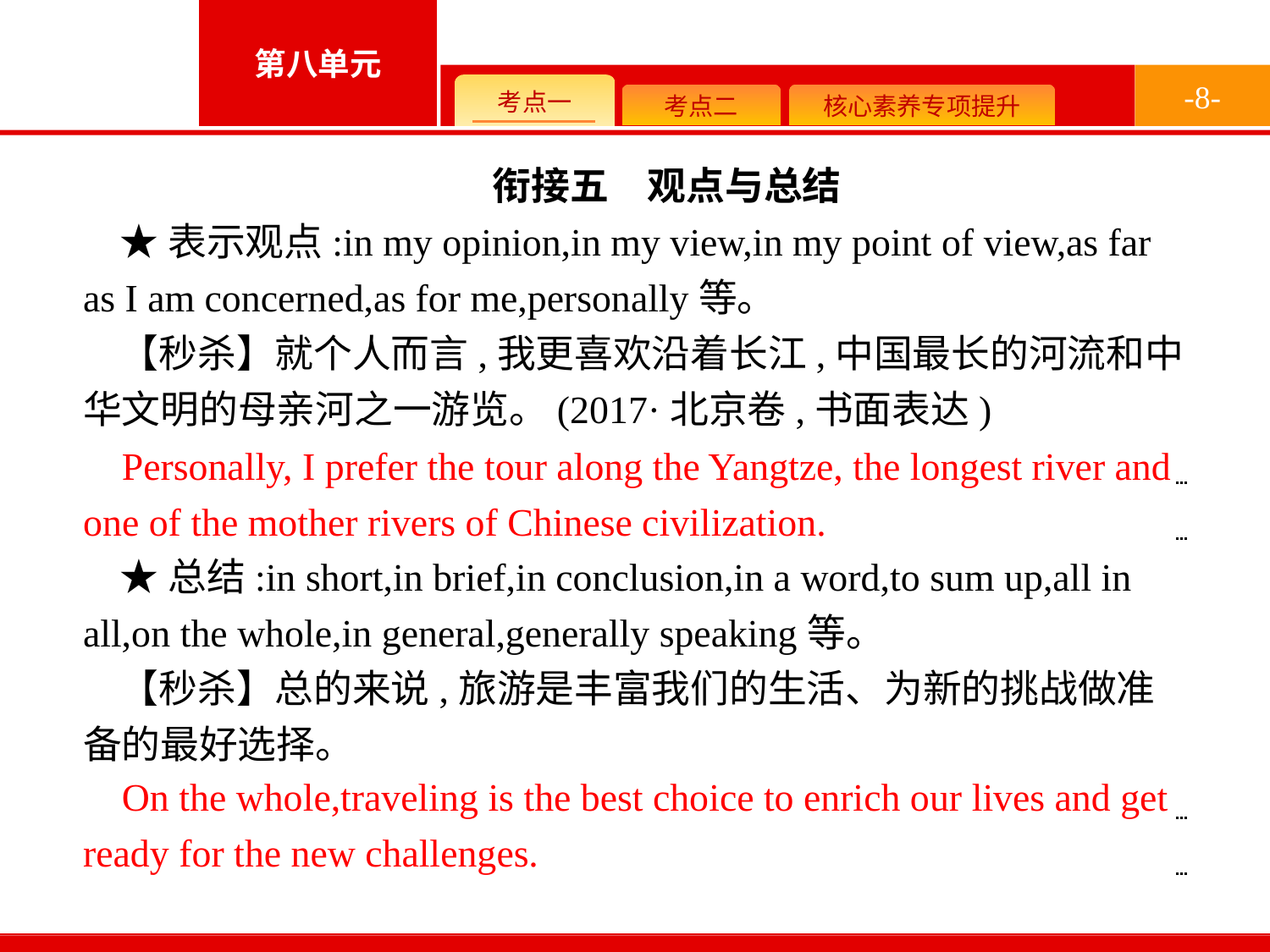

-8-
衔接五　观点与总结
★表示观点:in my opinion,in my view,in my point of view,as far as I am concerned,as for me,personally等。
【秒杀】就个人而言,我更喜欢沿着长江,中国最长的河流和中华文明的母亲河之一游览。(2017·北京卷,书面表达)

★总结:in short,in brief,in conclusion,in a word,to sum up,all in all,on the whole,in general,generally speaking等。
【秒杀】总的来说,旅游是丰富我们的生活、为新的挑战做准备的最好选择。

Personally, I prefer the tour along the Yangtze, the longest river and one of the mother rivers of Chinese civilization.
On the whole,traveling is the best choice to enrich our lives and get ready for the new challenges.